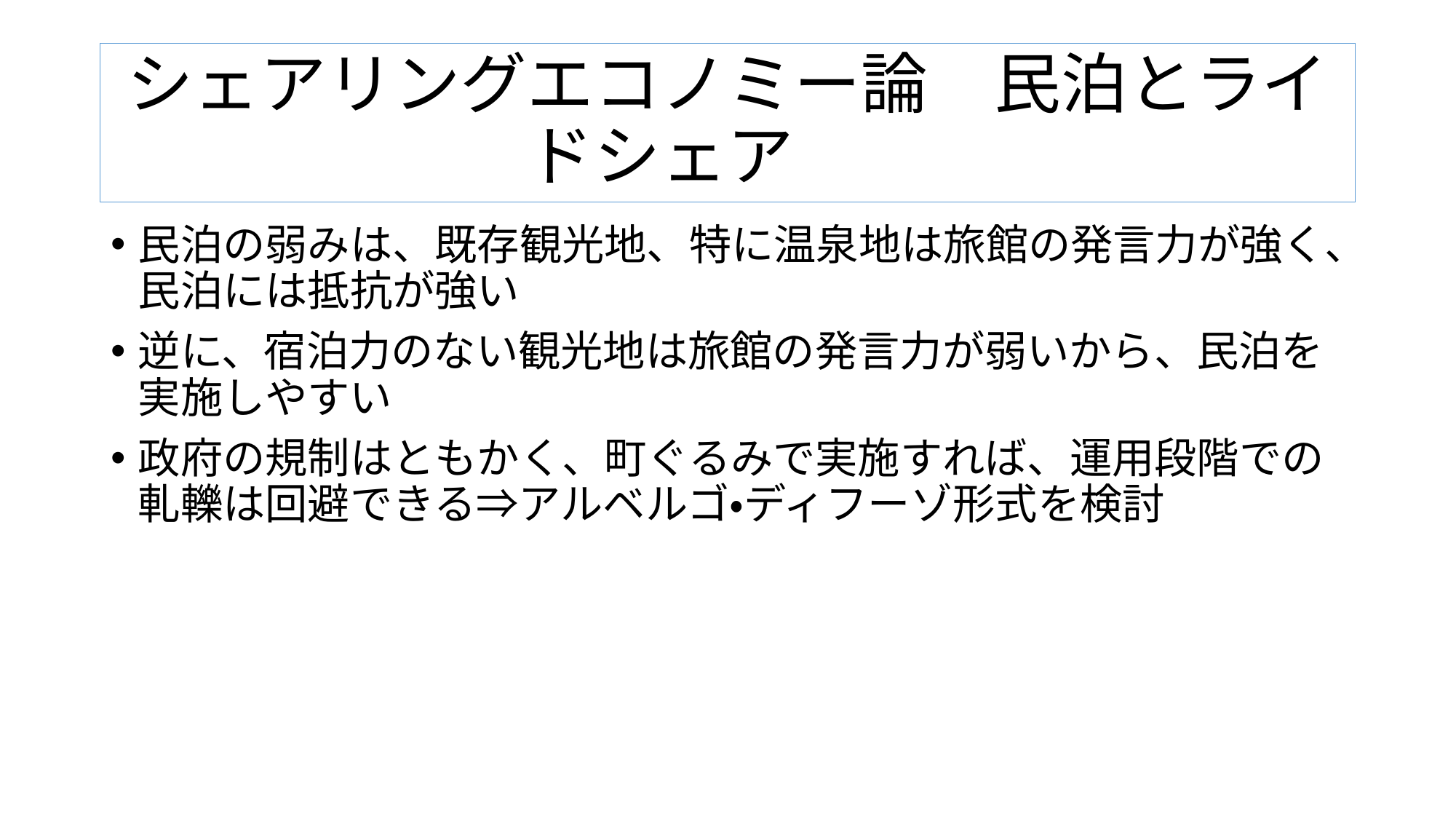

# シェアリングエコノミー論　民泊とライドシェア
民泊の弱みは、既存観光地、特に温泉地は旅館の発言力が強く、民泊には抵抗が強い
逆に、宿泊力のない観光地は旅館の発言力が弱いから、民泊を実施しやすい
政府の規制はともかく、町ぐるみで実施すれば、運用段階での軋轢は回避できる⇒アルベルゴ・ディフーゾ形式を検討